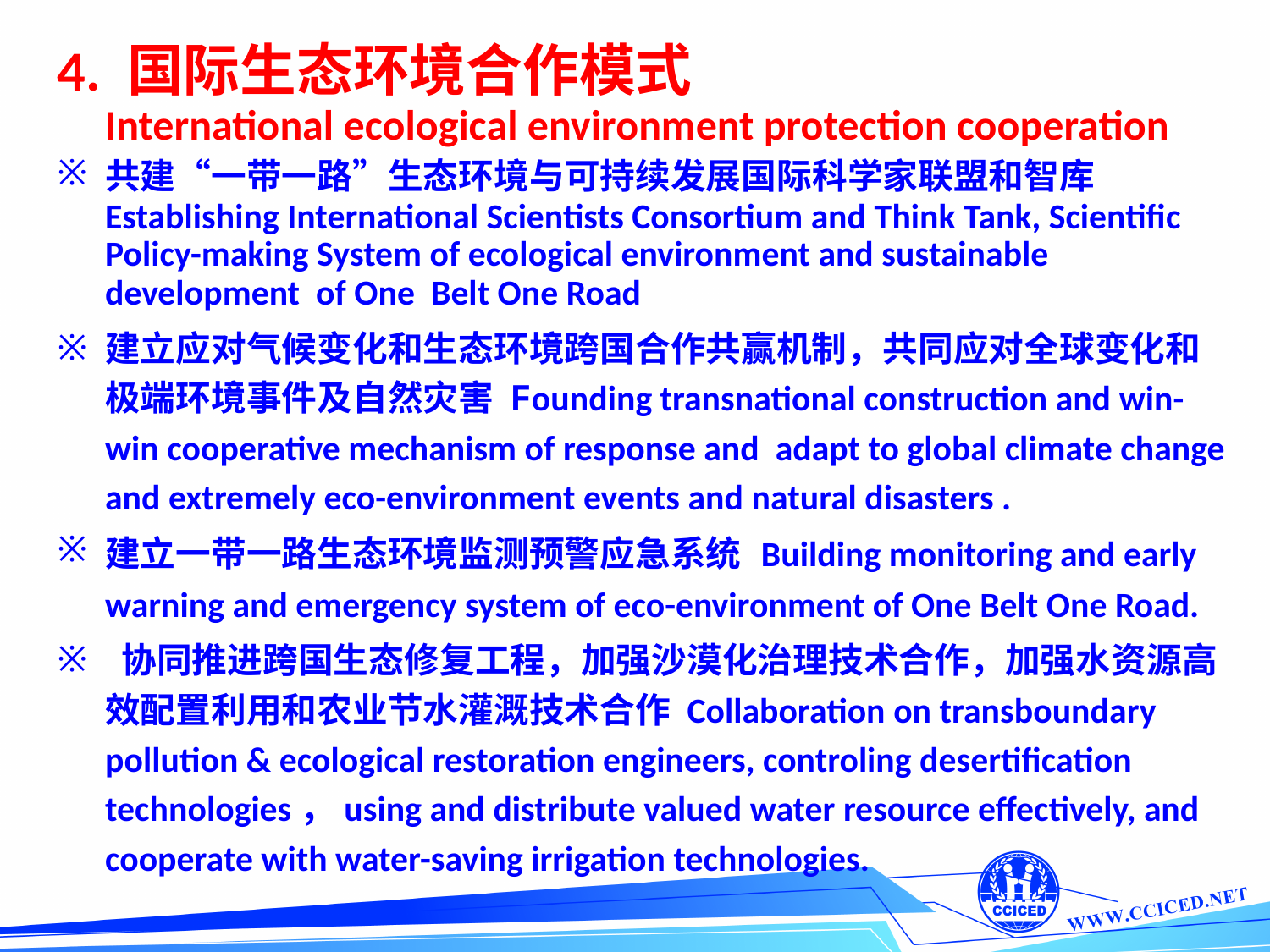

# 4. 国际生态环境合作模式 International ecological environment protection cooperation
共建“一带一路”生态环境与可持续发展国际科学家联盟和智库 Establishing International Scientists Consortium and Think Tank, Scientific Policy-making System of ecological environment and sustainable development  of One  Belt One Road
建立应对气候变化和生态环境跨国合作共赢机制，共同应对全球变化和极端环境事件及自然灾害 Founding transnational construction and win-win cooperative mechanism of response and  adapt to global climate change and extremely eco-environment events and natural disasters .
建立一带一路生态环境监测预警应急系统 Building monitoring and early warning and emergency system of eco-environment of One Belt One Road.
 协同推进跨国生态修复工程，加强沙漠化治理技术合作，加强水资源高效配置利用和农业节水灌溉技术合作 Collaboration on transboundary pollution & ecological restoration engineers, controling desertification technologies，using and distribute valued water resource effectively, and cooperate with water-saving irrigation technologies.